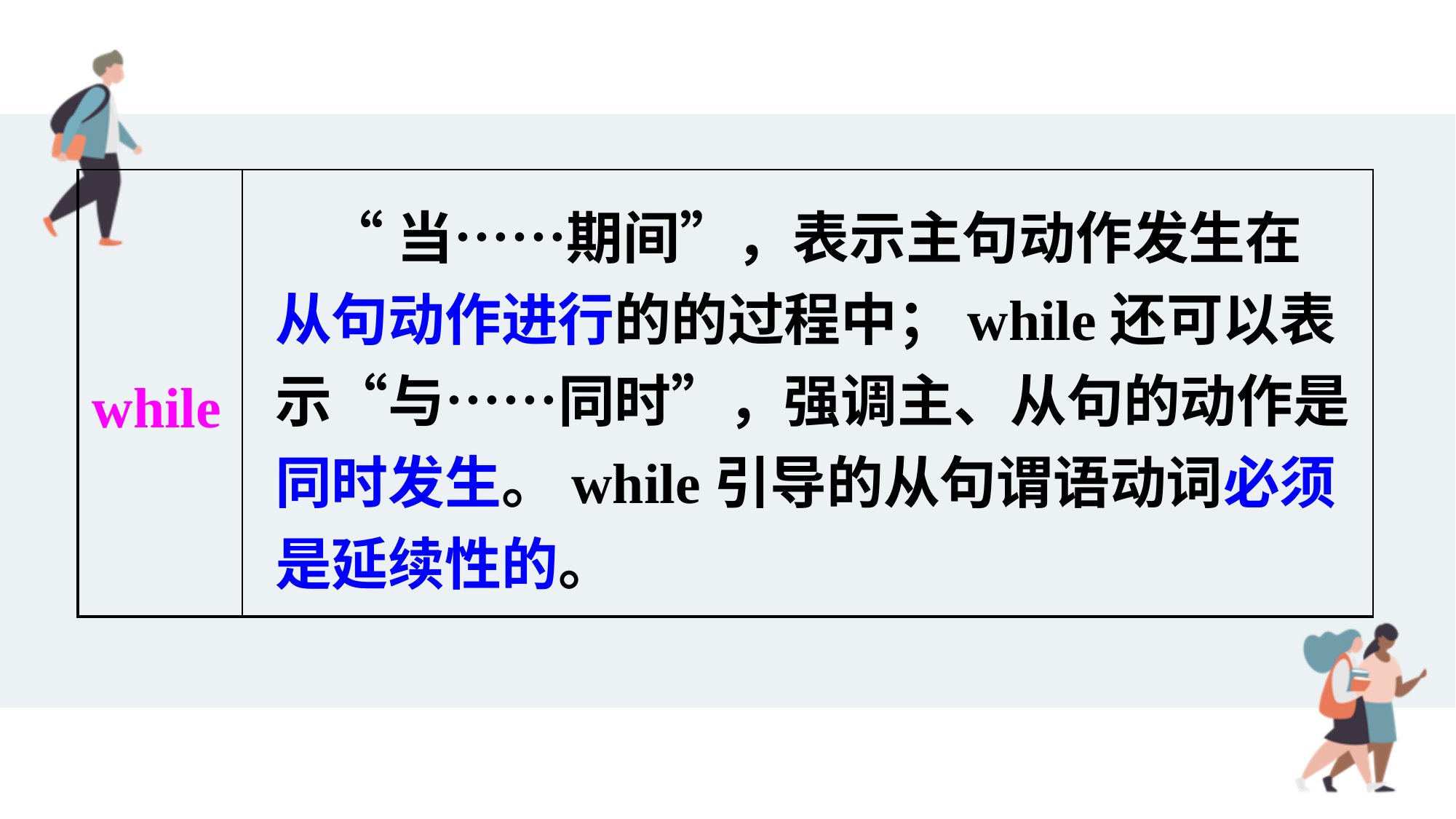

| while |  |
| --- | --- |
    “当……期间”，表示主句动作发生在从句动作进行的的过程中；while还可以表示“与……同时”，强调主、从句的动作是同时发生。while引导的从句谓语动词必须是延续性的。